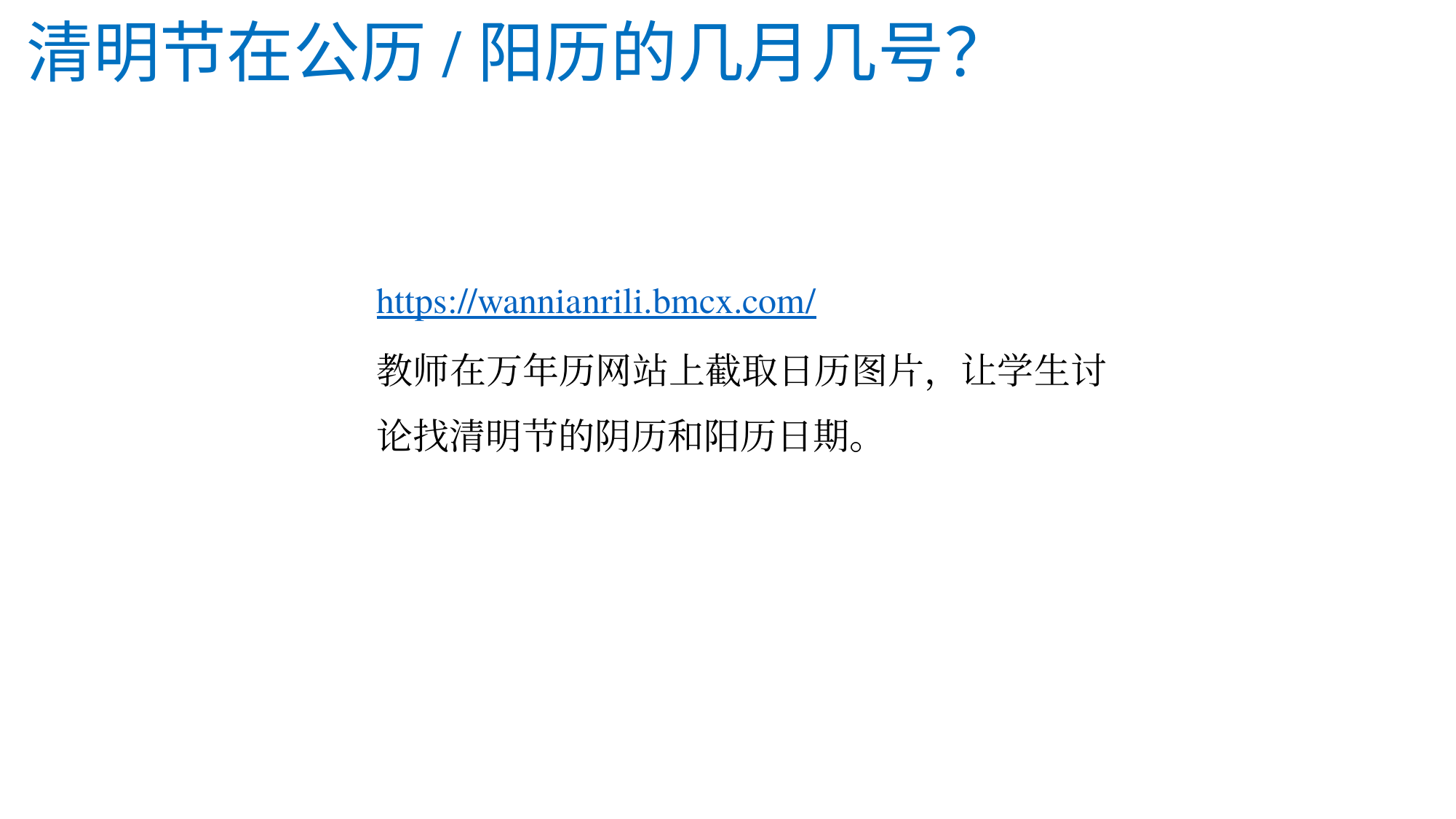

清明节在公历/阳历的几月几号？
https://wannianrili.bmcx.com/
教师在万年历网站上截取日历图片，让学生讨论找清明节的阴历和阳历日期。